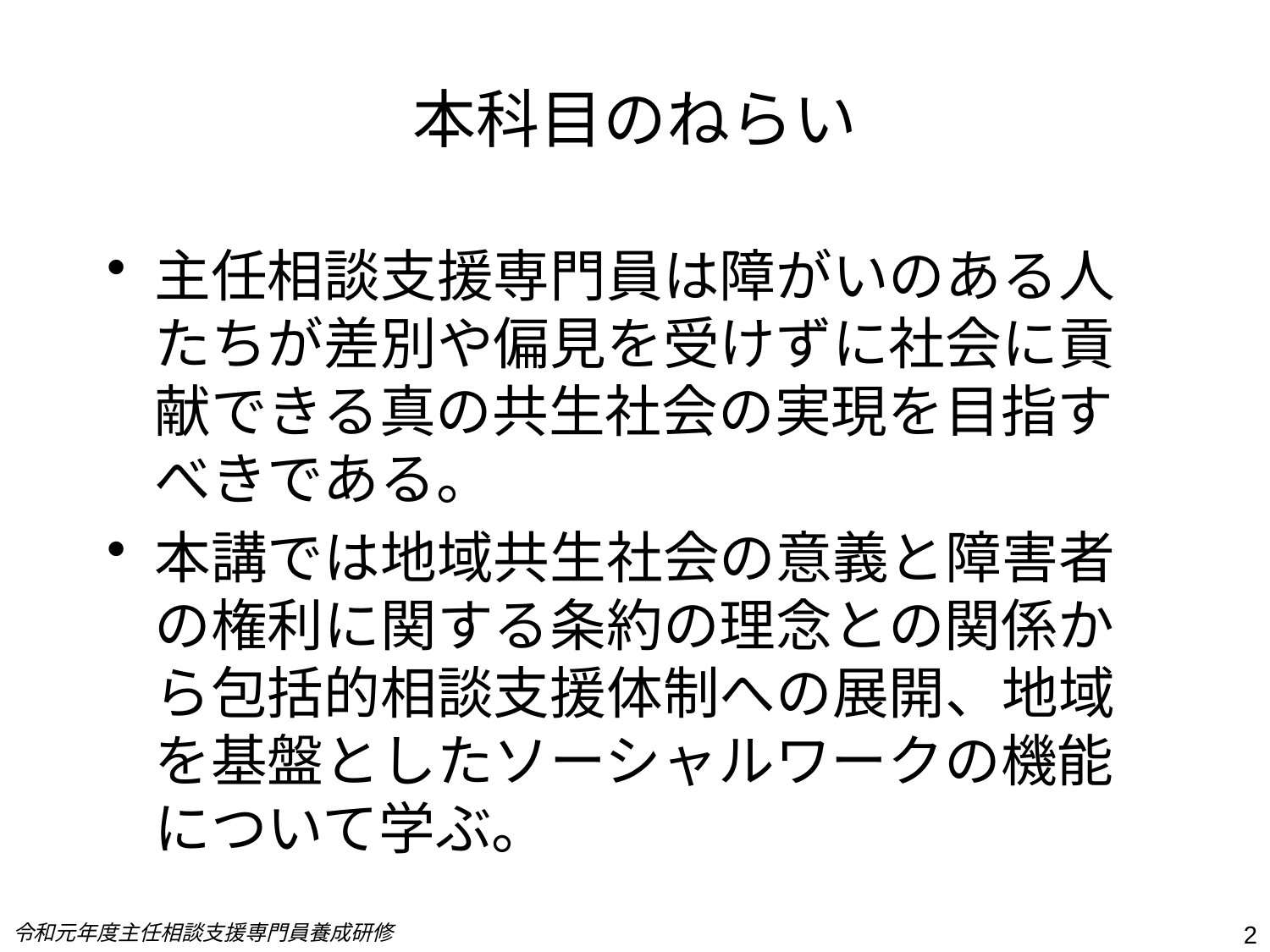

# 本科目のねらい
主任相談支援専門員は障がいのある人たちが差別や偏見を受けずに社会に貢献できる真の共生社会の実現を目指すべきである。
本講では地域共生社会の意義と障害者の権利に関する条約の理念との関係から包括的相談支援体制への展開、地域を基盤としたソーシャルワークの機能について学ぶ。
令和元年度主任相談支援専門員養成研修
2